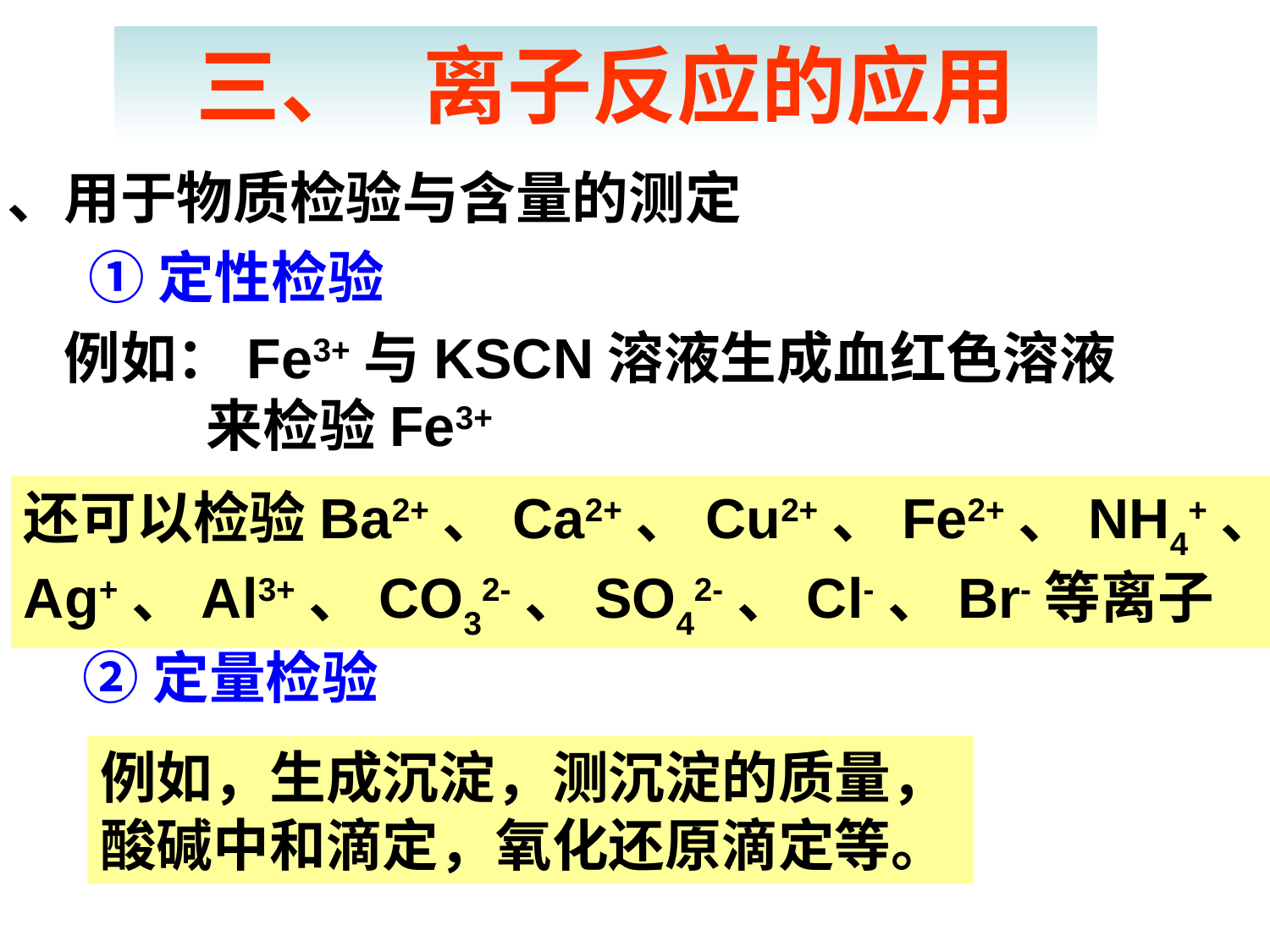

三、   离子反应的应用
1、用于物质检验与含量的测定
①定性检验
例如：Fe3+与KSCN溶液生成血红色溶液
          来检验Fe3+
还可以检验Ba2+、Ca2+、Cu2+、Fe2+、NH4+、
Ag+、Al3+、CO32-、SO42-、Cl-、Br-等离子
②定量检验
例如，生成沉淀，测沉淀的质量，
酸碱中和滴定，氧化还原滴定等。